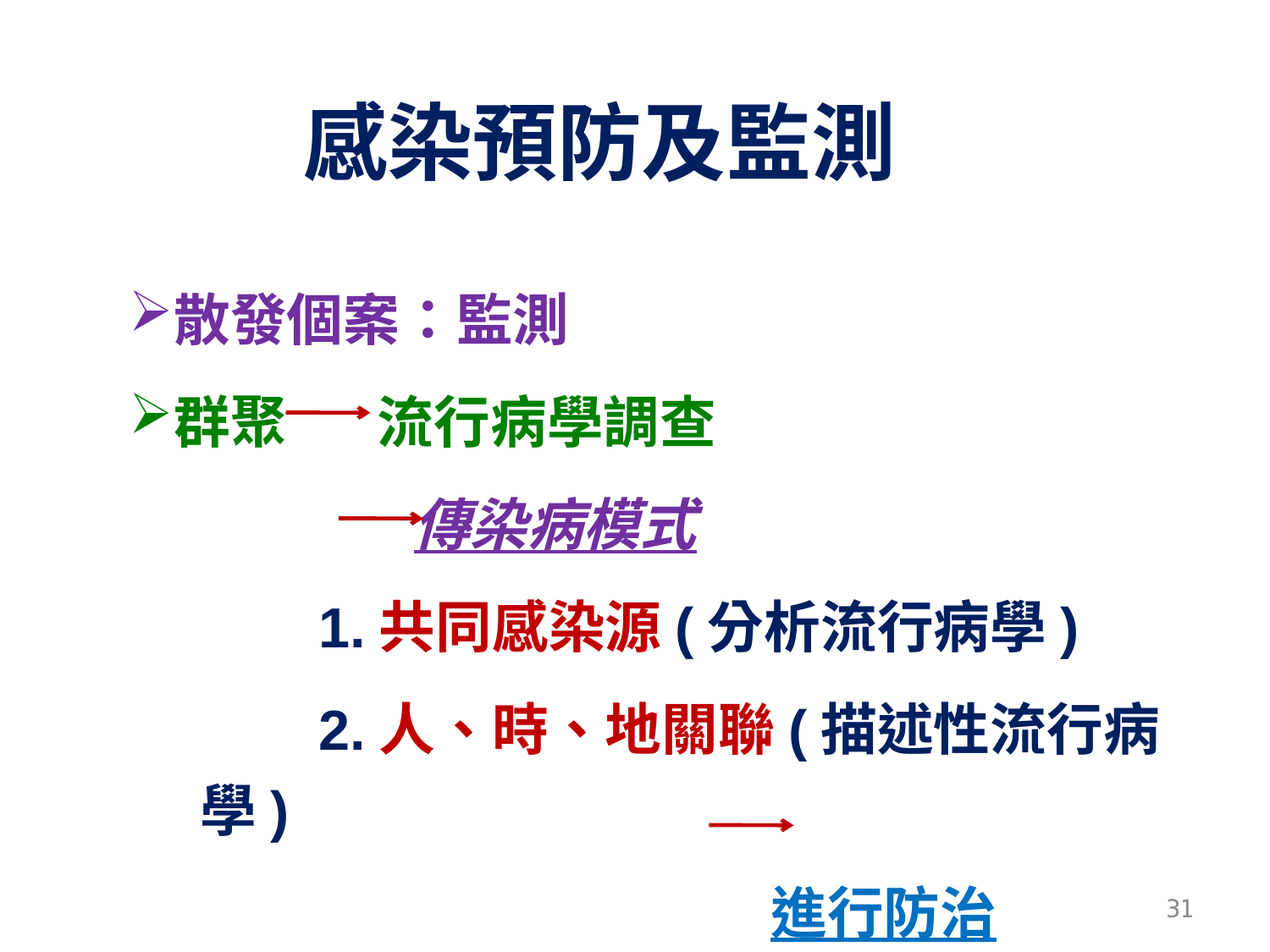

# 感染預防及監測
散發個案：監測
群聚       流行病學調查
                     傳染病模式
 1.共同感染源(分析流行病學)
 2.人、時、地關聯(描述性流行病學)
                                      進行防治
31